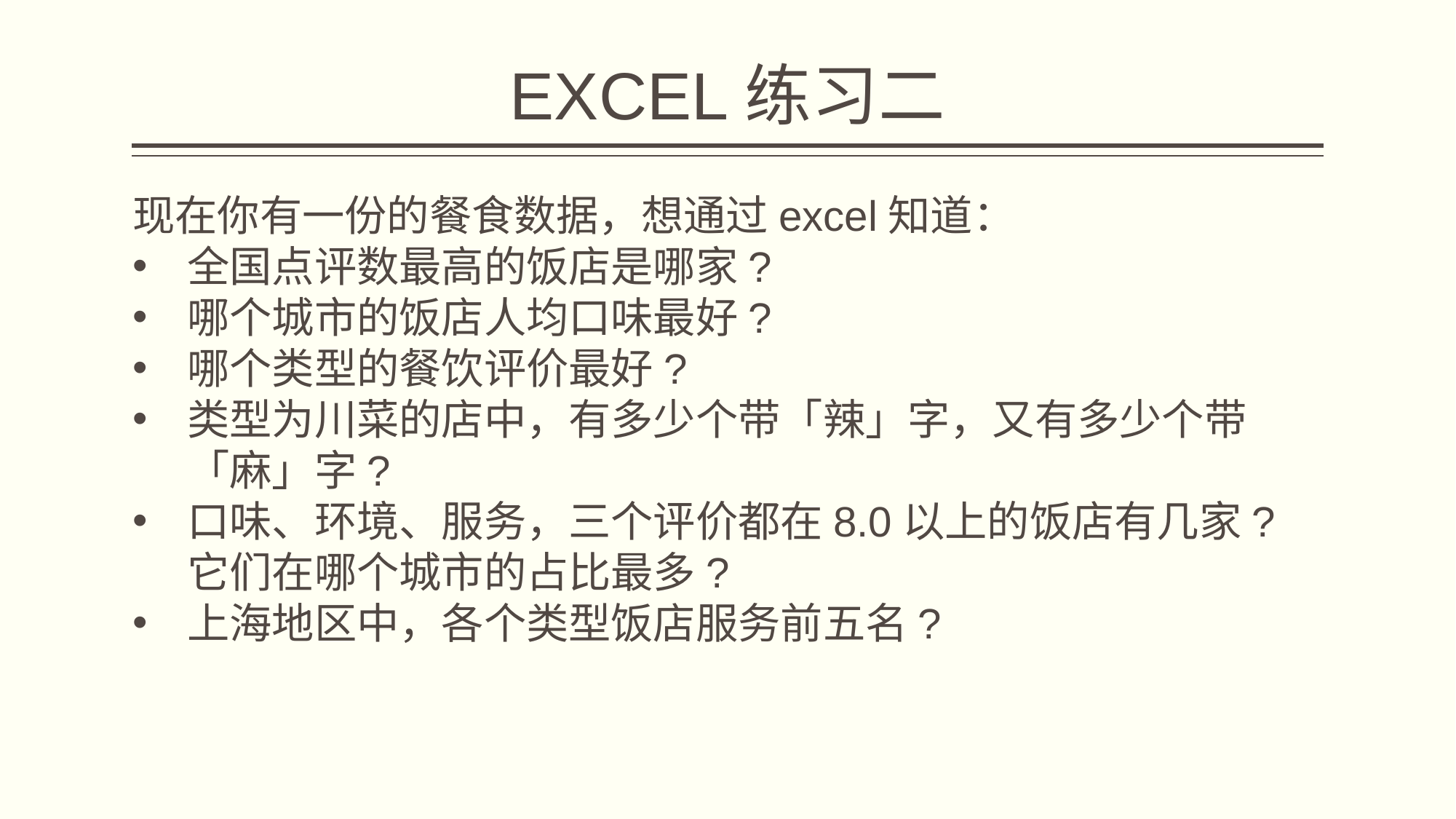

# EXCEL练习二
现在你有一份的餐食数据，想通过excel知道：
全国点评数最高的饭店是哪家?
哪个城市的饭店人均口味最好?
哪个类型的餐饮评价最好?
类型为川菜的店中，有多少个带「辣」字，又有多少个带「麻」字?
口味、环境、服务，三个评价都在8.0以上的饭店有几家?它们在哪个城市的占比最多?
上海地区中，各个类型饭店服务前五名?